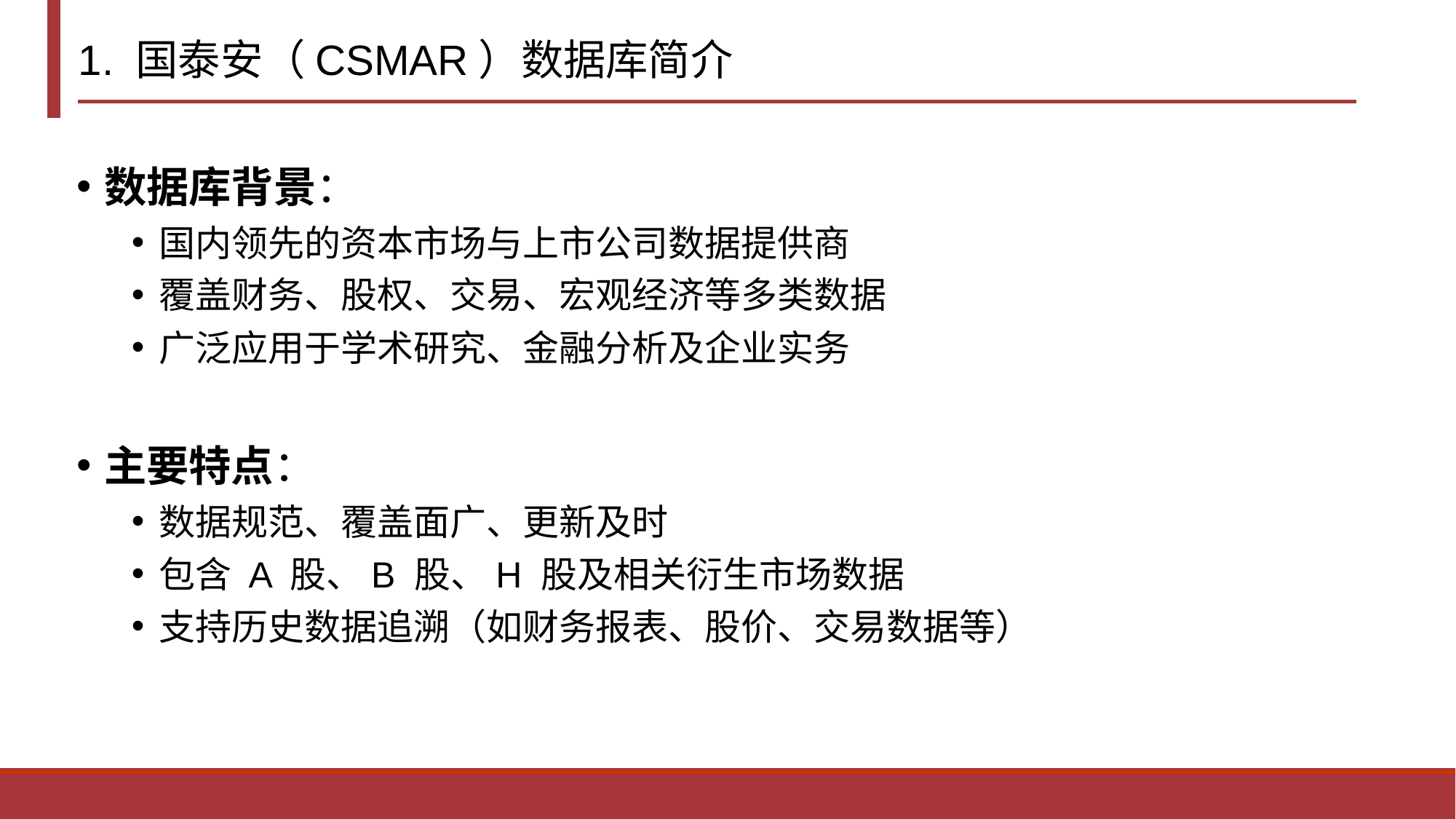

# 1. 国泰安（CSMAR）数据库简介
数据库背景：
国内领先的资本市场与上市公司数据提供商
覆盖财务、股权、交易、宏观经济等多类数据
广泛应用于学术研究、金融分析及企业实务

主要特点：
数据规范、覆盖面广、更新及时
包含 A 股、B 股、H 股及相关衍生市场数据
支持历史数据追溯（如财务报表、股价、交易数据等）